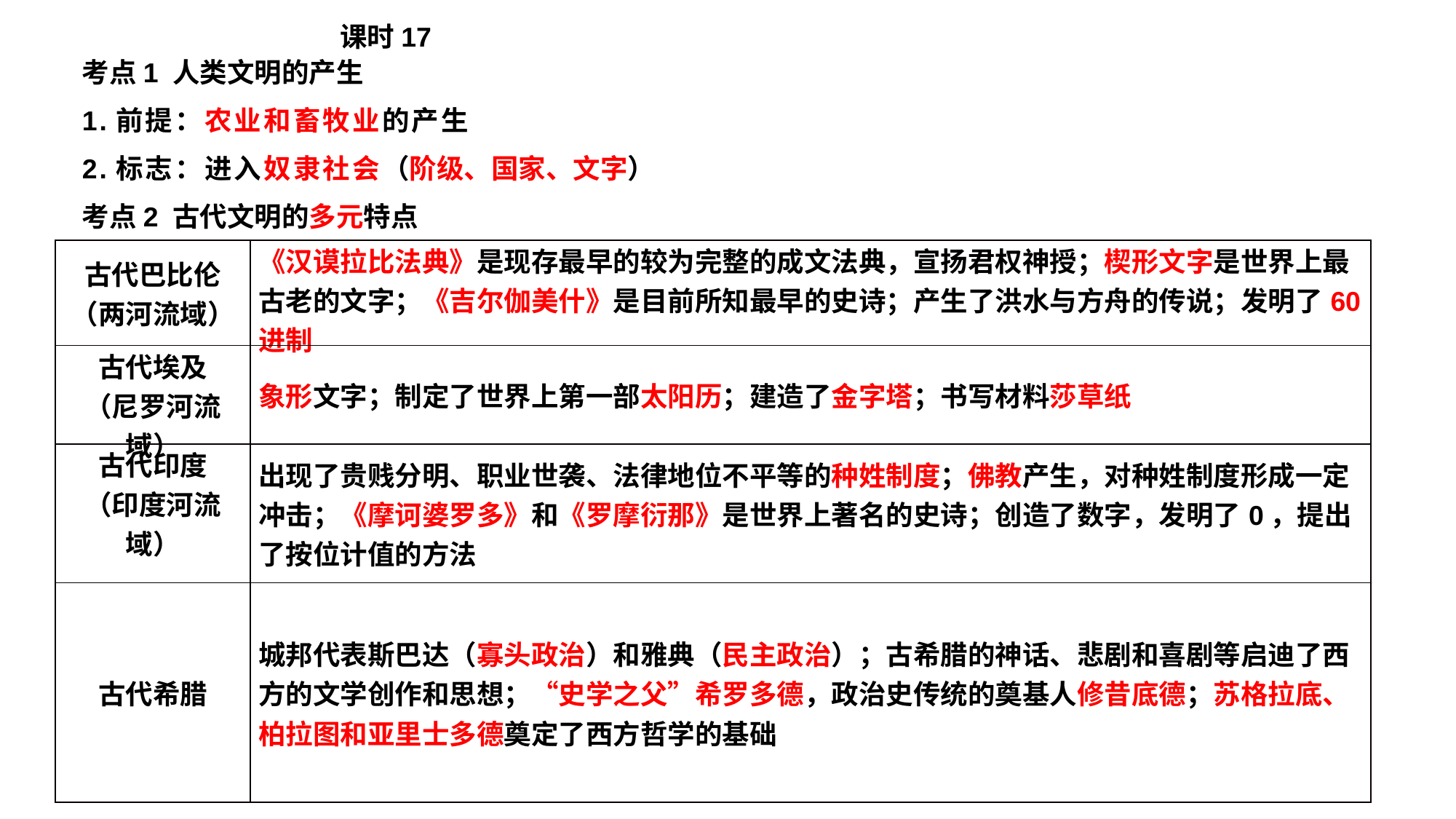

课时17
考点1 人类文明的产生
1.前提：农业和畜牧业的产生
2.标志：进入奴隶社会（阶级、国家、文字）
考点2 古代文明的多元特点

| 古代巴比伦 （两河流域） | 《汉谟拉比法典》是现存最早的较为完整的成文法典，宣扬君权神授；楔形文字是世界上最古老的文字；《吉尔伽美什》是目前所知最早的史诗；产生了洪水与方舟的传说；发明了60进制 |
| --- | --- |
| 古代埃及 （尼罗河流域） | 象形文字；制定了世界上第一部太阳历；建造了金字塔；书写材料莎草纸 |
| 古代印度 （印度河流域） | 出现了贵贱分明、职业世袭、法律地位不平等的种姓制度；佛教产生，对种姓制度形成一定冲击；《摩诃婆罗多》和《罗摩衍那》是世界上著名的史诗；创造了数字，发明了0，提出了按位计值的方法 |
| 古代希腊 | 城邦代表斯巴达（寡头政治）和雅典（民主政治）；古希腊的神话、悲剧和喜剧等启迪了西方的文学创作和思想；“史学之父”希罗多德，政治史传统的奠基人修昔底德；苏格拉底、柏拉图和亚里士多德奠定了西方哲学的基础 |